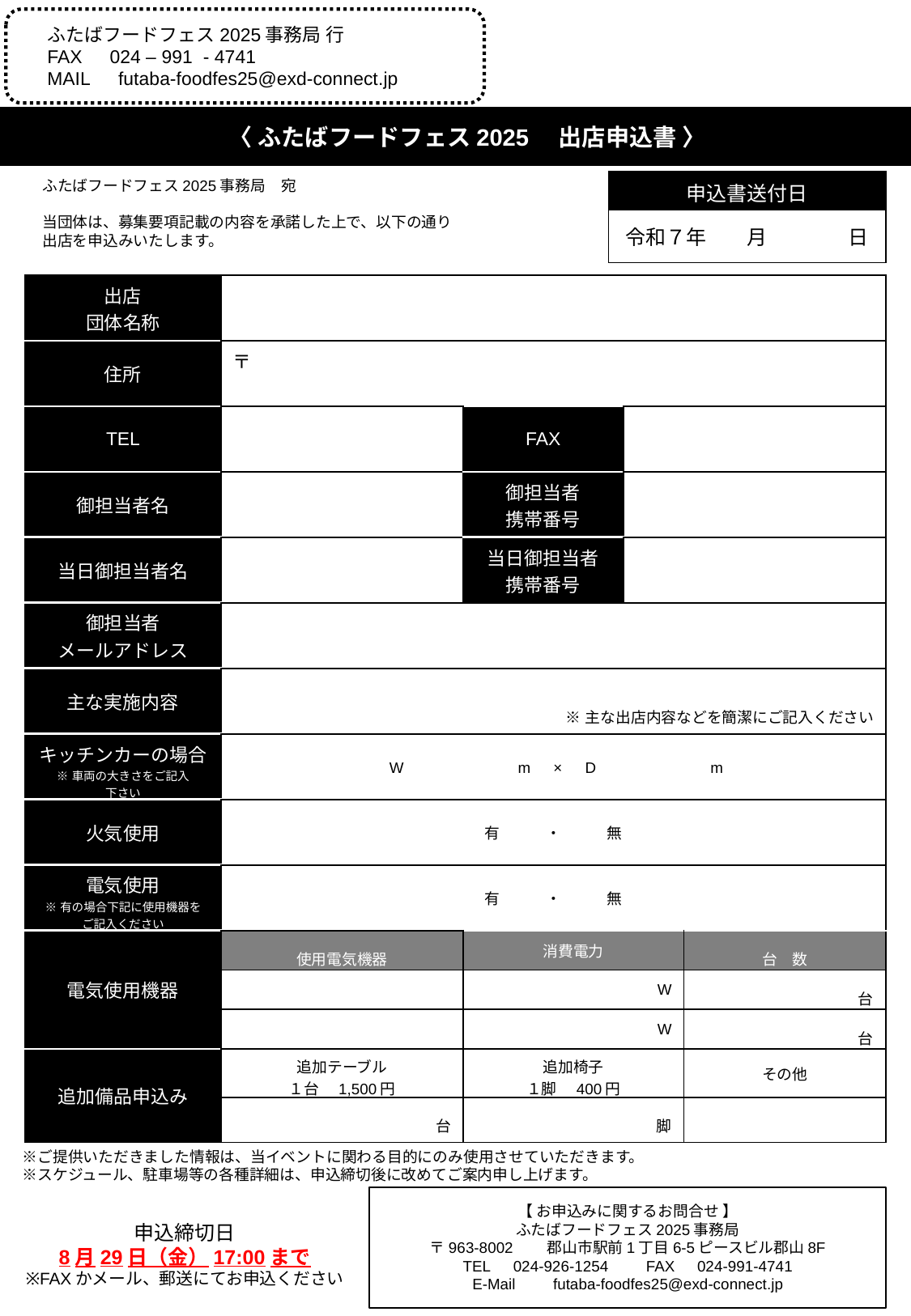

ふたばフードフェス2025事務局　宛

　　当団体は、募集要項記載の内容を承諾した上で、以下の通り
　　出店を申込みいたします。
| 申込書送付日 |
| --- |
| 令和７年　　月　　　　日 |
| 出店 団体名称 |  |  |  |  |
| --- | --- | --- | --- | --- |
| 住所 | 〒 |  |  |  |
| TEL |  | FAX |  |  |
| 御担当者名 |  | 御担当者 携帯番号 |  |  |
| 当日御担当者名 |  | 当日御担当者 携帯番号 |  |  |
| 御担当者 メールアドレス |  |  |  |  |
| 主な実施内容 | ※主な出店内容などを簡潔にご記入ください |  |  |  |
| キッチンカーの場合 ※車両の大きさをご記入 下さい | W　　　　　　　m　×　D　　　　　　　m |  |  |  |
| 火気使用 | 有　　　・　　　無 |  |  |  |
| 電気使用 ※有の場合下記に使用機器を ご記入ください | 有　　　・　　　無 |  |  |  |
| 電気使用機器 | 使用電気機器 | 消費電力 |  | 台　数 |
|  |  | W |  | 台 |
|  |  | W |  | 台 |
| 追加備品申込み | 追加テーブル １台　1,500円 | 追加椅子 １脚　400円 |  | その他 |
|  | 台 | 脚 |  |  |
　※ご提供いただきました情報は、当イベントに関わる目的にのみ使用させていただきます。
　※スケジュール、駐車場等の各種詳細は、申込締切後に改めてご案内申し上げます。
【 お申込みに関するお問合せ 】
ふたばフードフェス2025事務局
〒963-8002　　郡山市駅前1丁目6‐5ピースビル郡山8F
TEL　024-926-1254　　FAX　024-991-4741
E-Mail　　futaba-foodfes25@exd-connect.jp
申込締切日
8月29日（金）17:00まで
※FAXかメール、郵送にてお申込ください